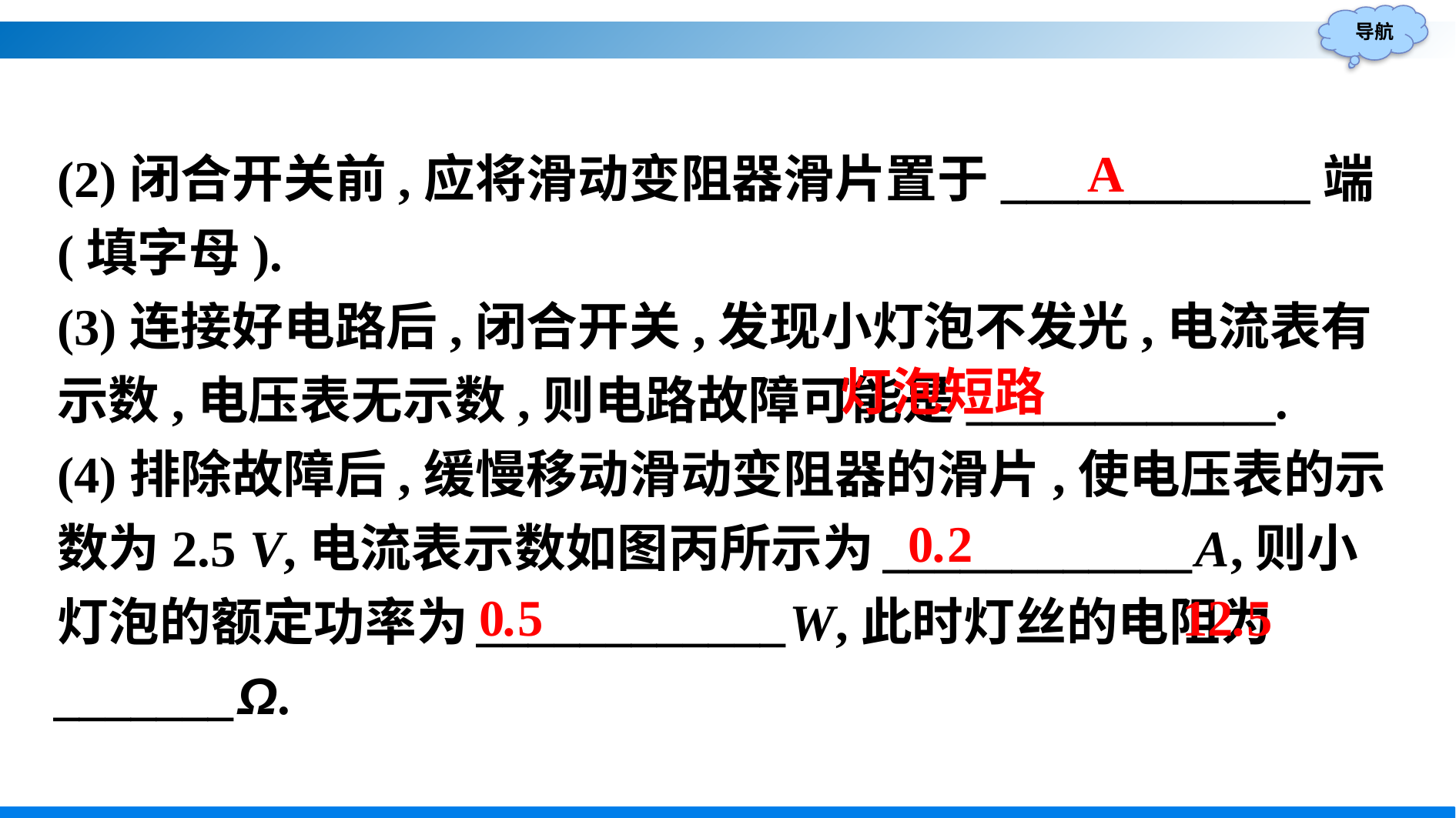

(2)闭合开关前,应将滑动变阻器滑片置于____________端(填字母).
(3)连接好电路后,闭合开关,发现小灯泡不发光,电流表有示数,电压表无示数,则电路故障可能是____________.
(4)排除故障后,缓慢移动滑动变阻器的滑片,使电压表的示数为2.5 V,电流表示数如图丙所示为____________A,则小灯泡的额定功率为____________W,此时灯丝的电阻为_______Ω.
A
灯泡短路
0.2
12.5
0.5